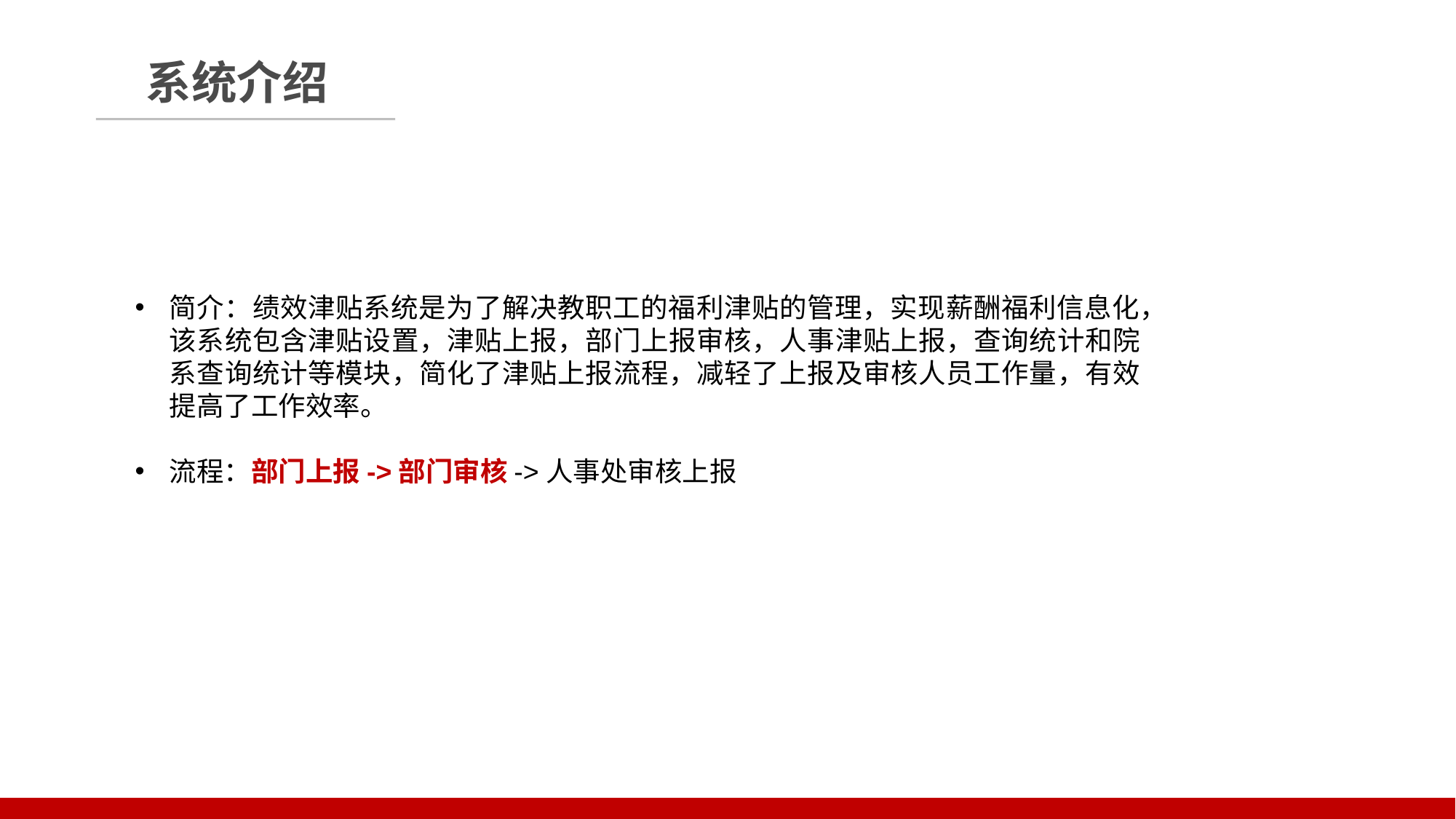

系统介绍

简介：绩效津贴系统是为了解决教职工的福利津贴的管理，实现薪酬福利信息化，该系统包含津贴设置，津贴上报，部门上报审核，人事津贴上报，查询统计和院系查询统计等模块，简化了津贴上报流程，减轻了上报及审核人员工作量，有效提高了工作效率。

流程：部门上报->部门审核->人事处审核上报